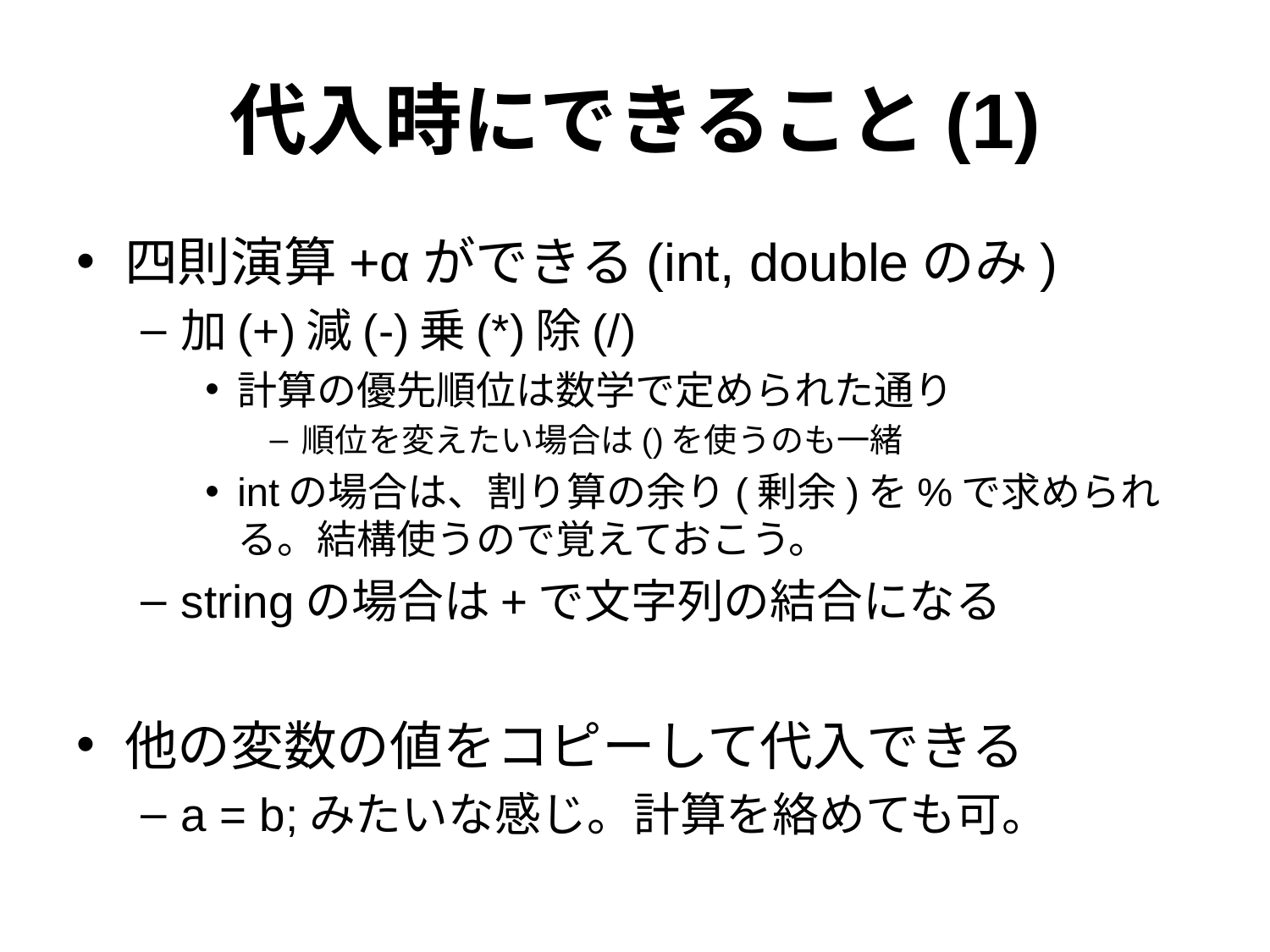

# 代入時にできること(1)
四則演算+αができる(int, doubleのみ)
加(+)減(-)乗(*)除(/)
計算の優先順位は数学で定められた通り
順位を変えたい場合は()を使うのも一緒
intの場合は、割り算の余り(剰余)を%で求められる。結構使うので覚えておこう。
stringの場合は+で文字列の結合になる

他の変数の値をコピーして代入できる
a = b;みたいな感じ。計算を絡めても可。